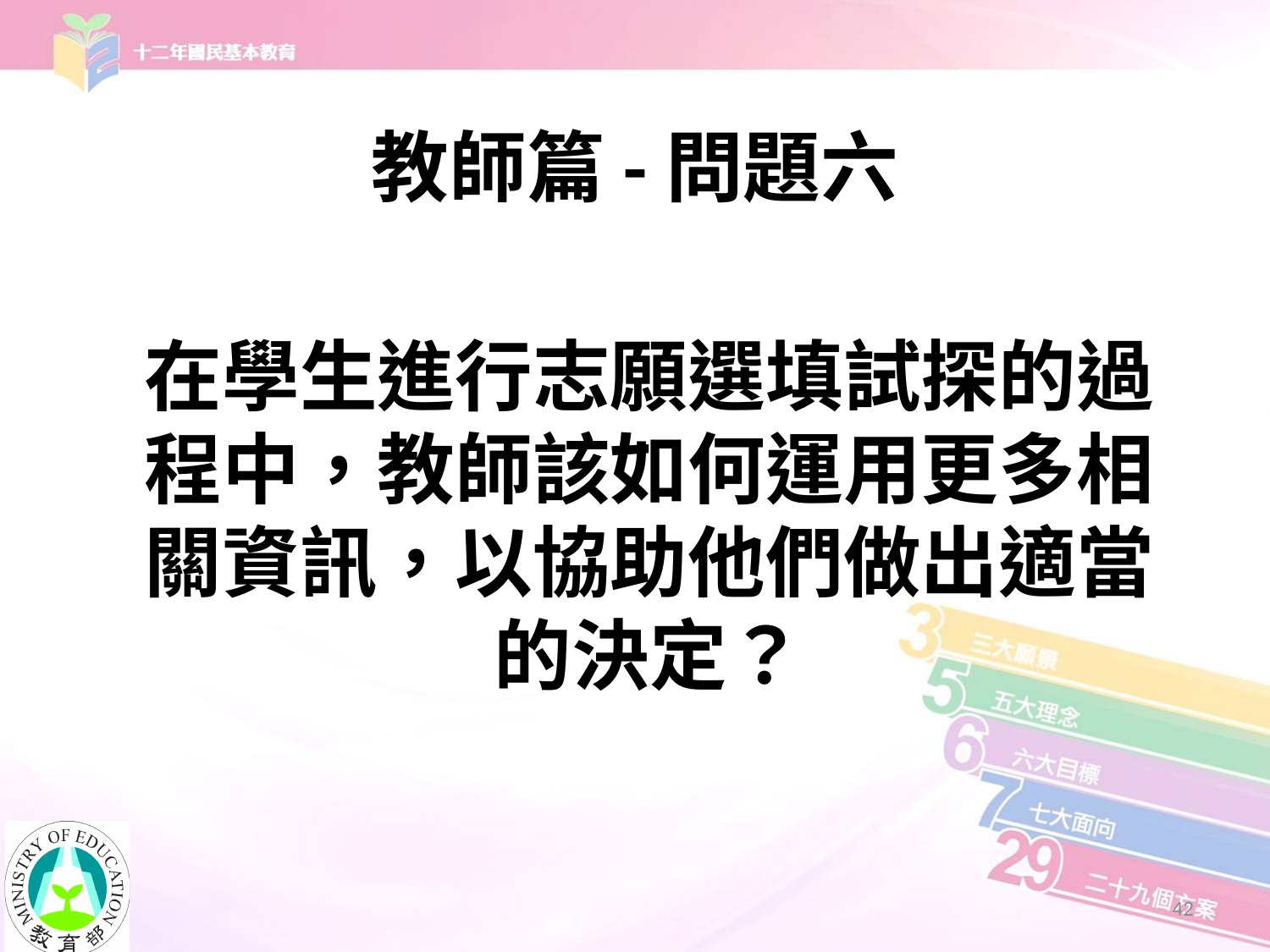

# 教師篇-問題六
	在學生進行志願選填試探的過程中，教師該如何運用更多相關資訊，以協助他們做出適當的決定？
42